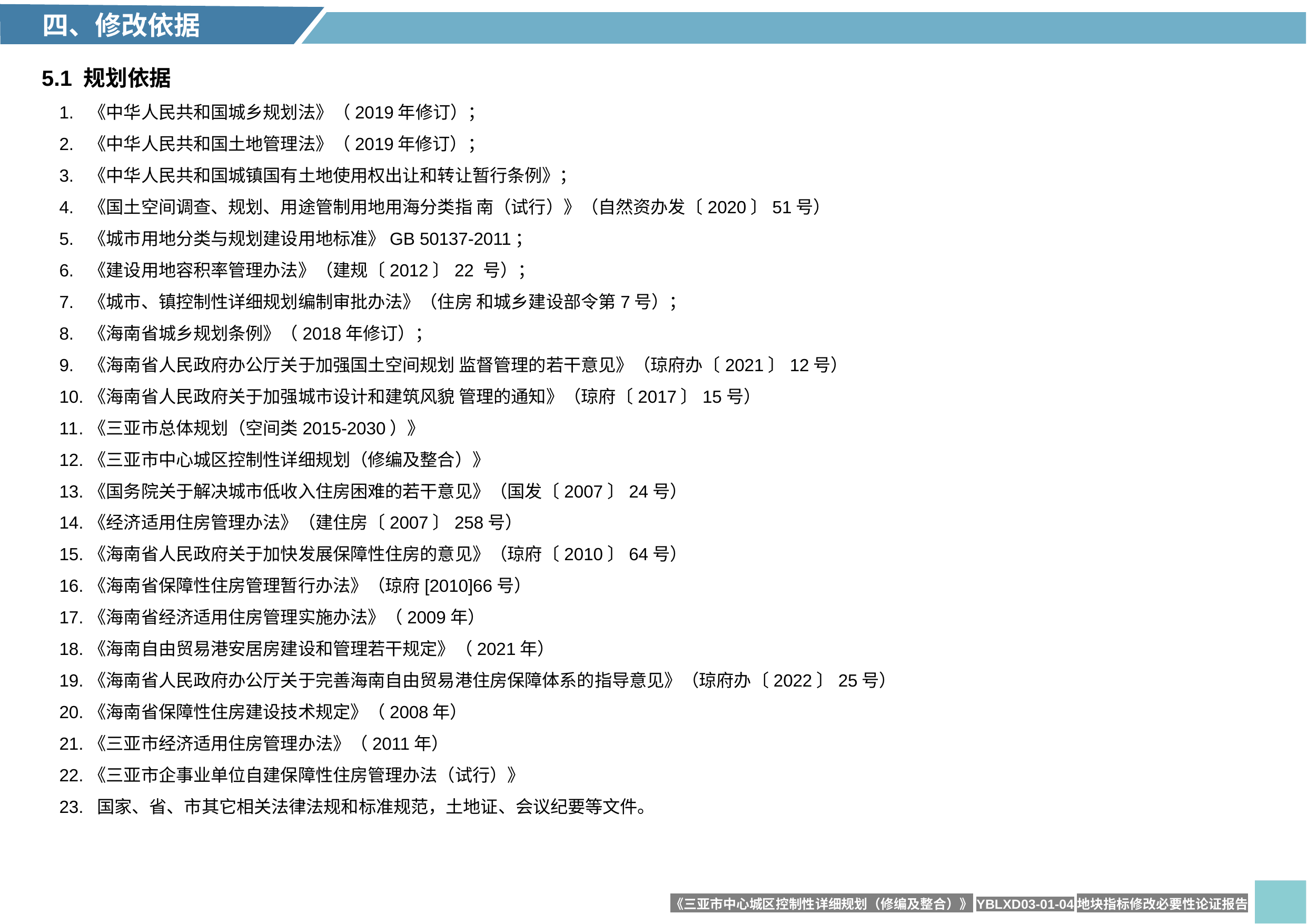

# 四、修改依据

5.1 规划依据
《中华人民共和国城乡规划法》（2019年修订）；
《中华人民共和国土地管理法》（2019年修订）；
《中华人民共和国城镇国有土地使用权出让和转让暂行条例》；
《国土空间调查、规划、用途管制用地用海分类指 南（试行）》（自然资办发〔2020〕51号）
《城市用地分类与规划建设用地标准》GB 50137-2011；
《建设用地容积率管理办法》（建规〔2012〕22 号）；
《城市、镇控制性详细规划编制审批办法》（住房 和城乡建设部令第7号）；
《海南省城乡规划条例》（2018年修订）；
《海南省人民政府办公厅关于加强国土空间规划 监督管理的若干意见》（琼府办〔2021〕12号）
《海南省人民政府关于加强城市设计和建筑风貌 管理的通知》（琼府〔2017〕15号）
《三亚市总体规划（空间类2015-2030）》
《三亚市中心城区控制性详细规划（修编及整合）》
《国务院关于解决城市低收入住房困难的若干意见》（国发〔2007〕24号）
《经济适用住房管理办法》（建住房〔2007〕258号）
《海南省人民政府关于加快发展保障性住房的意见》（琼府〔2010〕64号）
《海南省保障性住房管理暂行办法》（琼府[2010]66号）
《海南省经济适用住房管理实施办法》（2009年）
《海南自由贸易港安居房建设和管理若干规定》（2021年）
《海南省人民政府办公厅关于完善海南自由贸易港住房保障体系的指导意见》（琼府办〔2022〕25号）
《海南省保障性住房建设技术规定》（2008年）
《三亚市经济适用住房管理办法》（2011年）
《三亚市企事业单位自建保障性住房管理办法（试行）》
 国家、省、市其它相关法律法规和标准规范，土地证、会议纪要等文件。

5
《三亚市中心城区控制性详细规划（修编及整合）》YBLXD03-01-04地块指标修改必要性论证报告